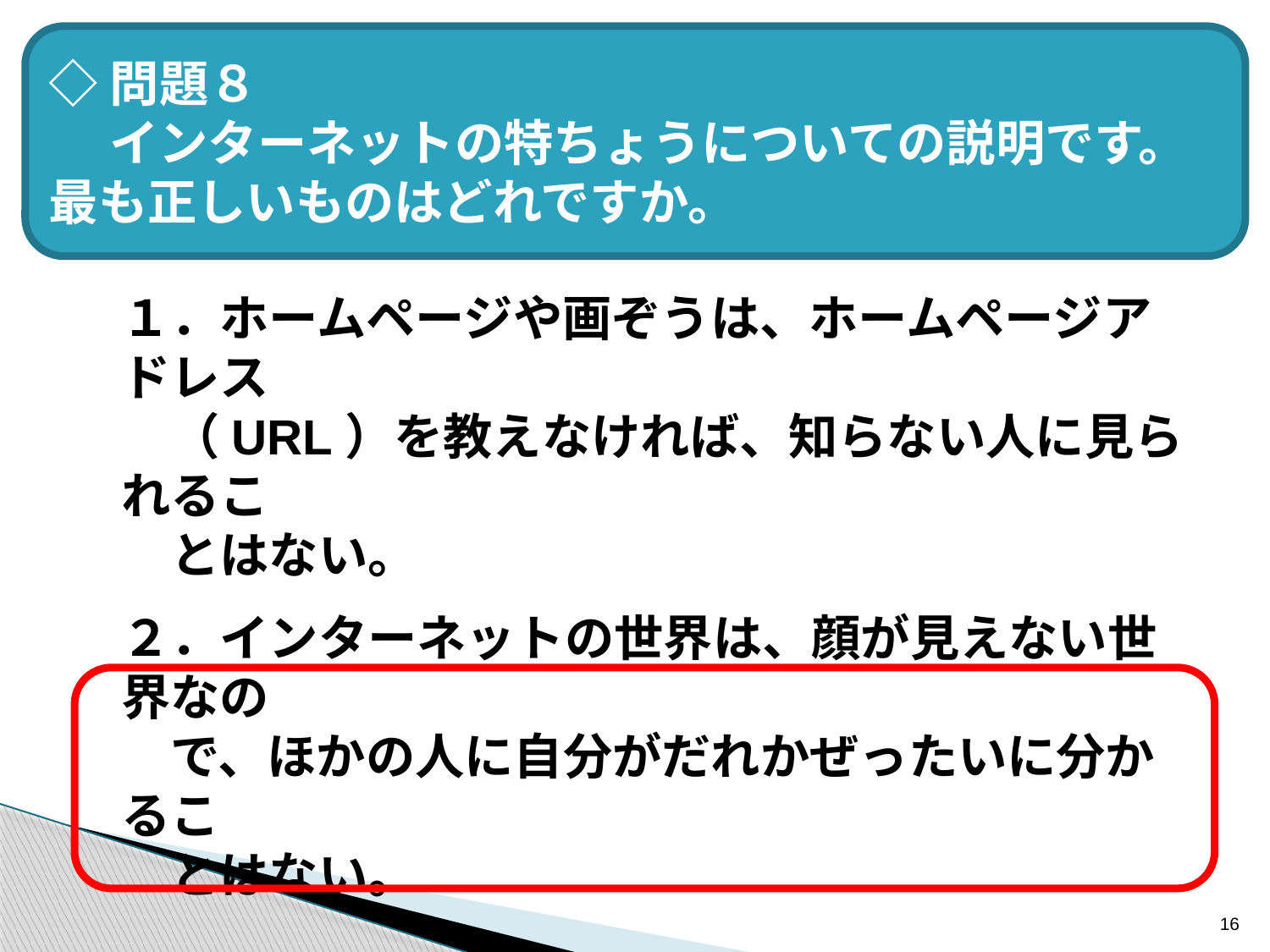

◇問題８
　 インターネットの特ちょうについての説明です。最も正しいものはどれですか。
１．ホームページや画ぞうは、ホームページアドレス
　（URL）を教えなければ、知らない人に見られるこ
　とはない。

２．インターネットの世界は、顔が見えない世界なの
　で、ほかの人に自分がだれかぜったいに分かるこ
　とはない。

３．インターネット上であっても、実さいの生活と同じ
　ように法りつがあるので、正しく利用することが大
  切である。

16